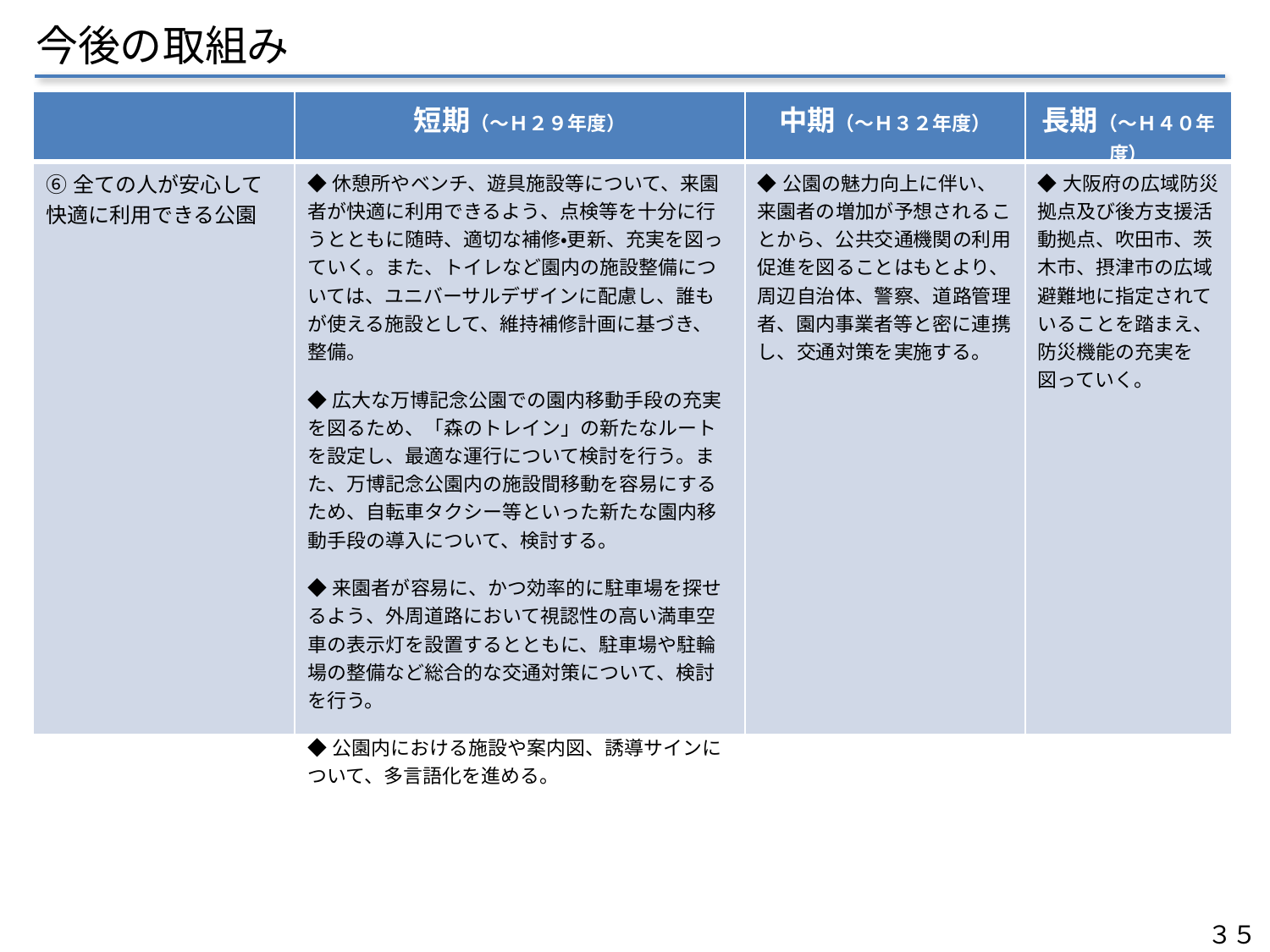

今後の取組み
|  | 短期（～Ｈ２９年度） | 中期（～Ｈ３２年度） | 長期（～Ｈ４０年度） |
| --- | --- | --- | --- |
| ⑥全ての人が安心して快適に利用できる公園 | ◆休憩所やベンチ、遊具施設等について、来園者が快適に利用できるよう、点検等を十分に行うとともに随時、適切な補修・更新、充実を図っていく。また、トイレなど園内の施設整備については、ユニバーサルデザインに配慮し、誰もが使える施設として、維持補修計画に基づき、整備。　 ◆広大な万博記念公園での園内移動手段の充実を図るため、「森のトレイン」の新たなルートを設定し、最適な運行について検討を行う。また、万博記念公園内の施設間移動を容易にするため、自転車タクシー等といった新たな園内移動手段の導入について、検討する。　　 ◆来園者が容易に、かつ効率的に駐車場を探せるよう、外周道路において視認性の高い満車空車の表示灯を設置するとともに、駐車場や駐輪場の整備など総合的な交通対策について、検討を行う。 ◆公園内における施設や案内図、誘導サインについて、多言語化を進める。 | ◆公園の魅力向上に伴い、来園者の増加が予想されることから、公共交通機関の利用促進を図ることはもとより、周辺自治体、警察、道路管理者、園内事業者等と密に連携し、交通対策を実施する。 | ◆大阪府の広域防災拠点及び後方支援活動拠点、吹田市、茨木市、摂津市の広域避難地に指定されていることを踏まえ、防災機能の充実を図っていく。 |
３５